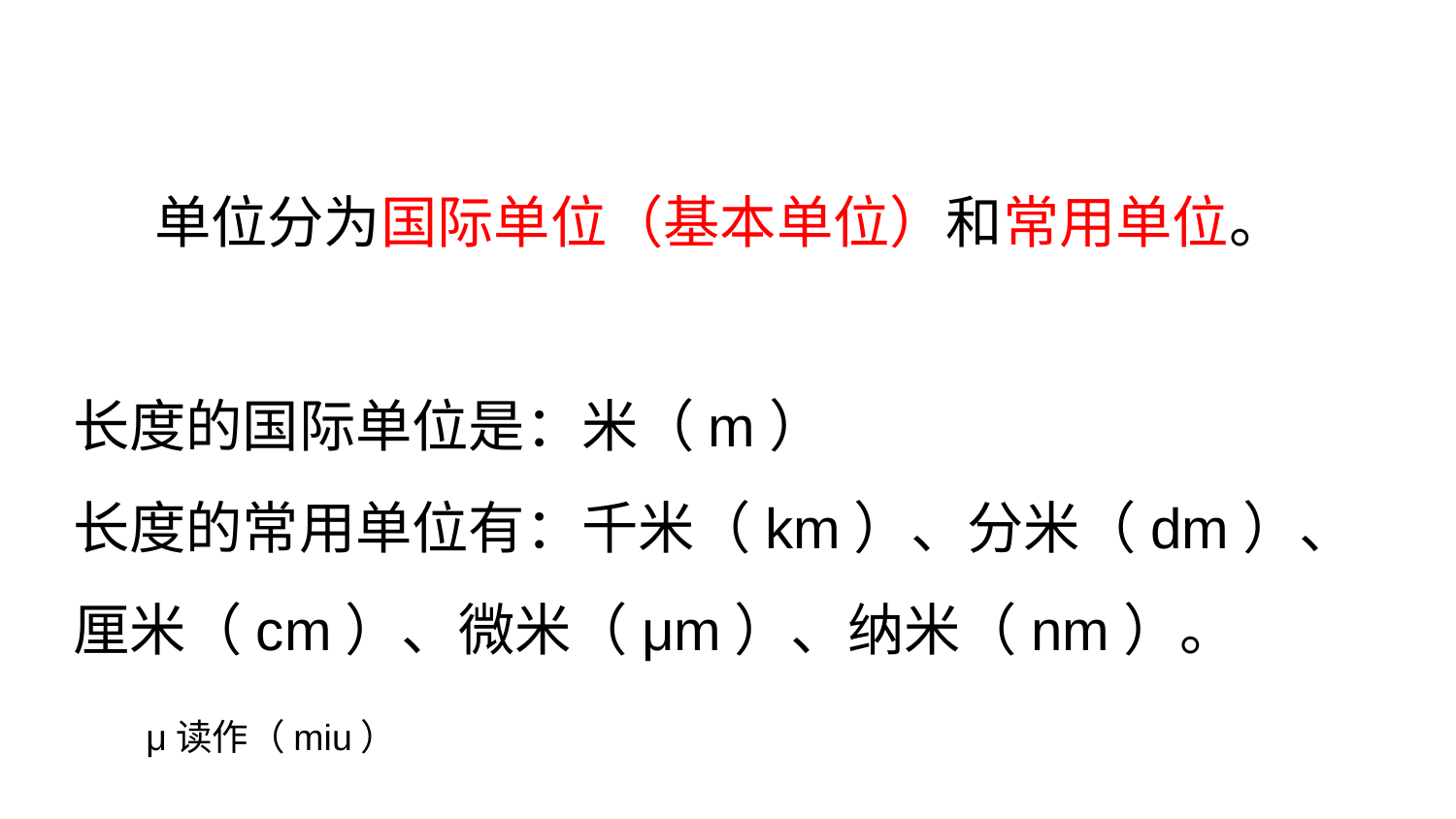

单位分为国际单位（基本单位）和常用单位。

长度的国际单位是：米（m）
长度的常用单位有：千米（km）、分米（dm）、厘米（cm）、微米（μm）、纳米（nm）。
μ读作（miu）